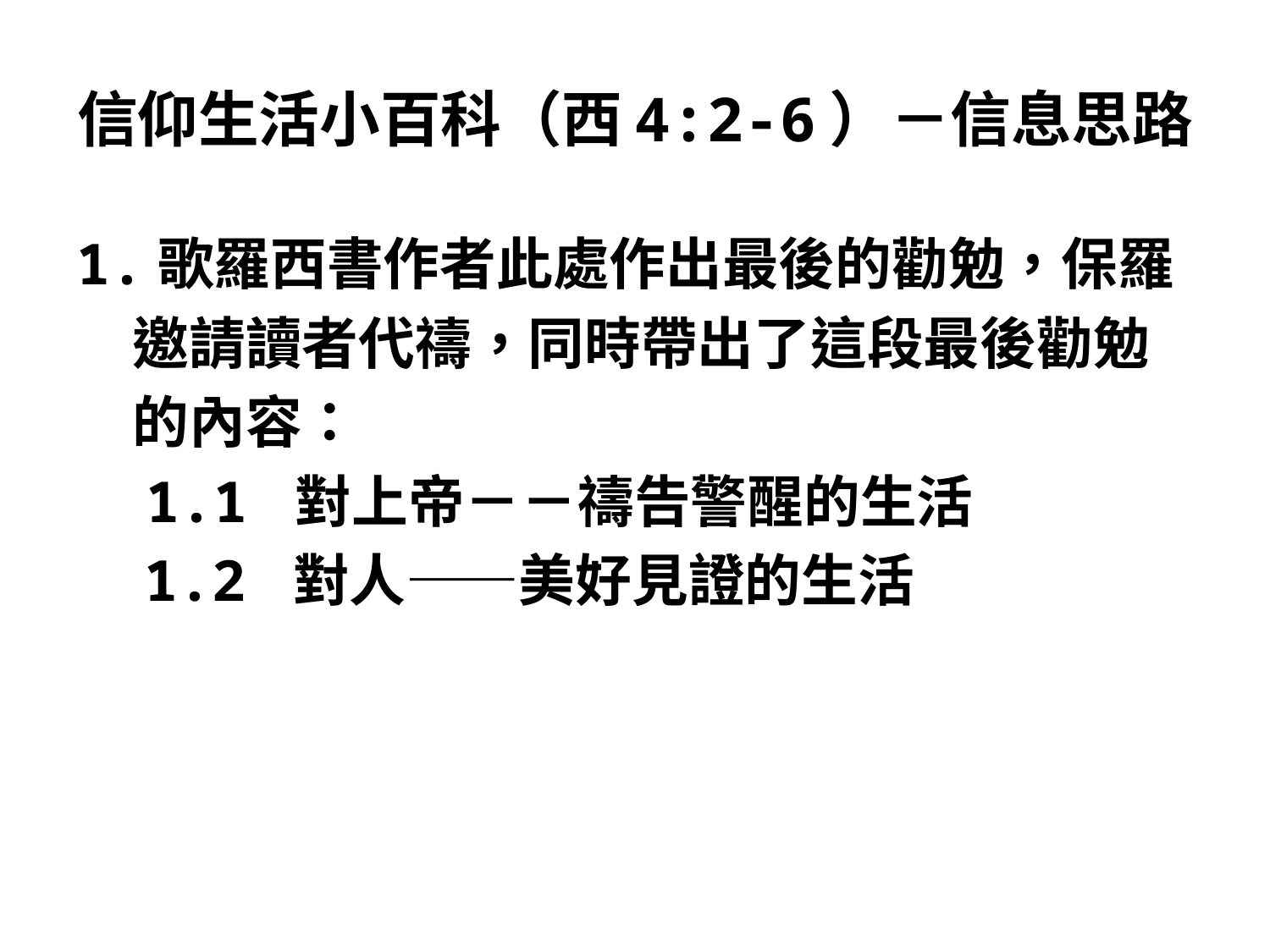

# 信仰生活小百科（西4:2-6）－信息思路
1.歌羅西書作者此處作出最後的勸勉，保羅
　邀請讀者代禱，同時帶出了這段最後勸勉
　的內容：
　1.1 對上帝－－禱告警醒的生活
  1.2 對人——美好見證的生活